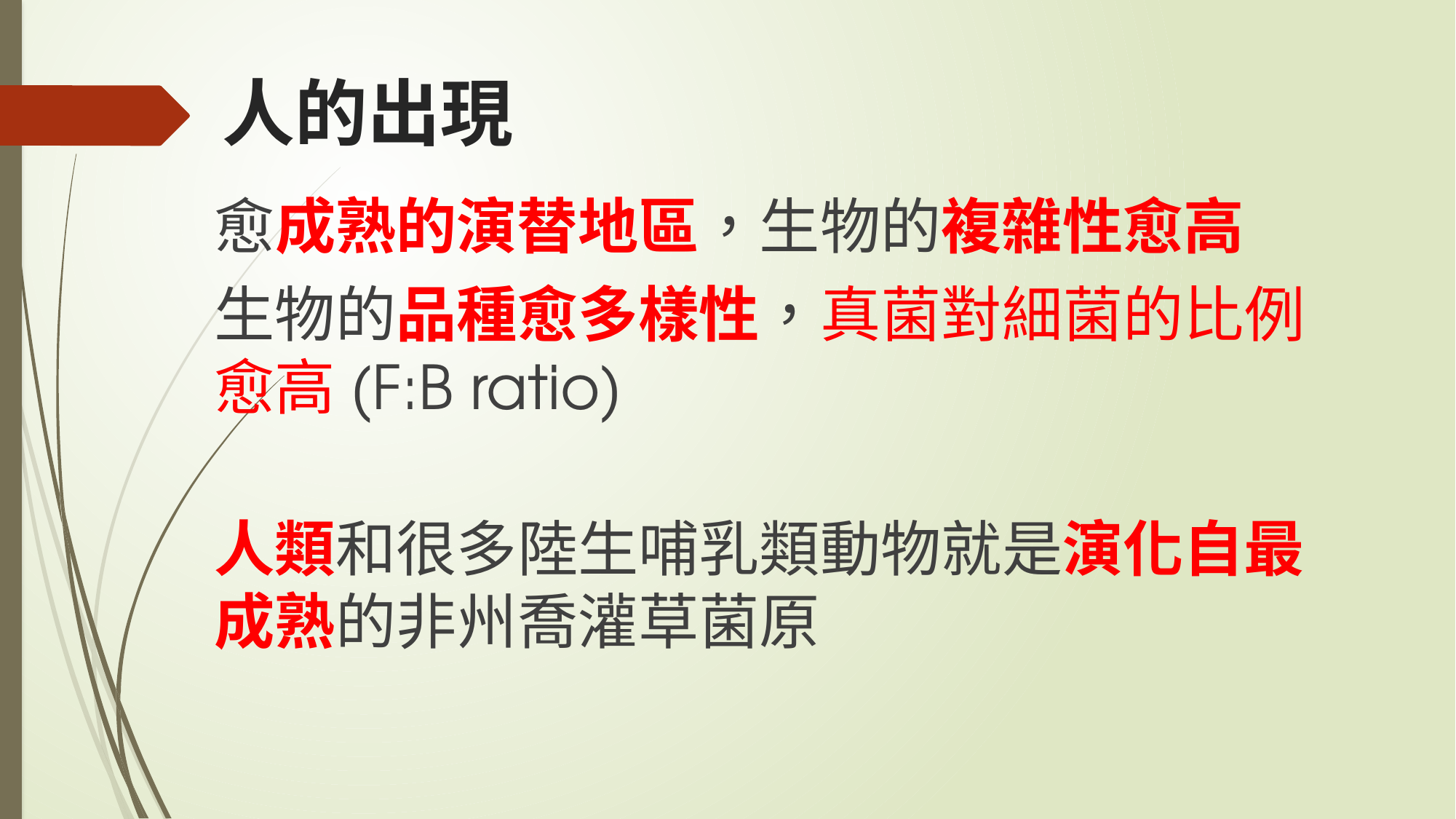

# 人的出現
愈成熟的演替地區，生物的複雜性愈高
生物的品種愈多樣性，真菌對細菌的比例愈高(F:B ratio)

人類和很多陸生哺乳類動物就是演化自最成熟的非州喬灌草菌原